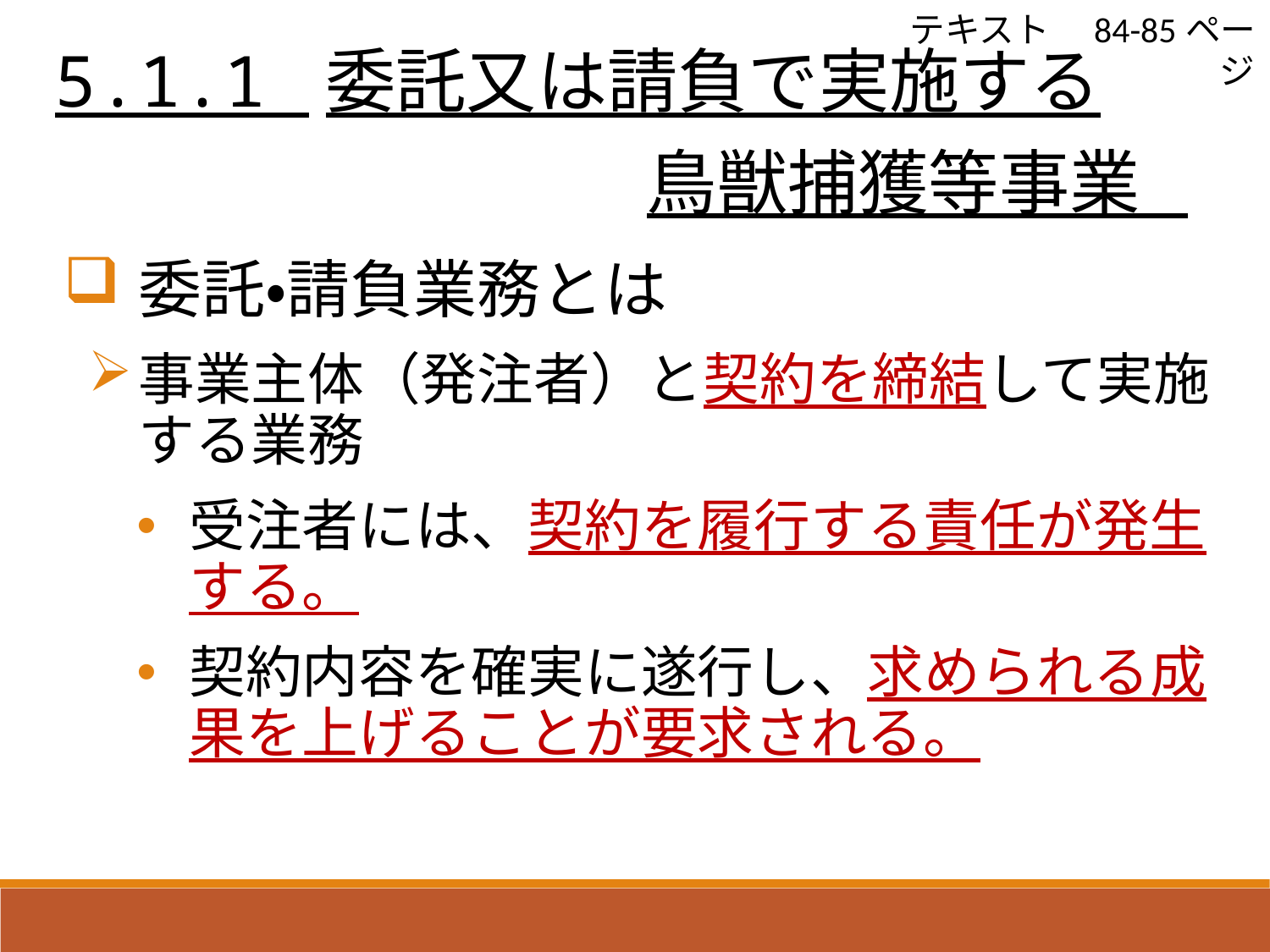

5.1.1 委託又は請負で実施する
　　　　　　　　　鳥獣捕獲等事業
テキスト　84-85ページ
委託・請負業務とは
事業主体（発注者）と契約を締結して実施する業務
受注者には、契約を履行する責任が発生する。
契約内容を確実に遂行し、求められる成果を上げることが要求される。